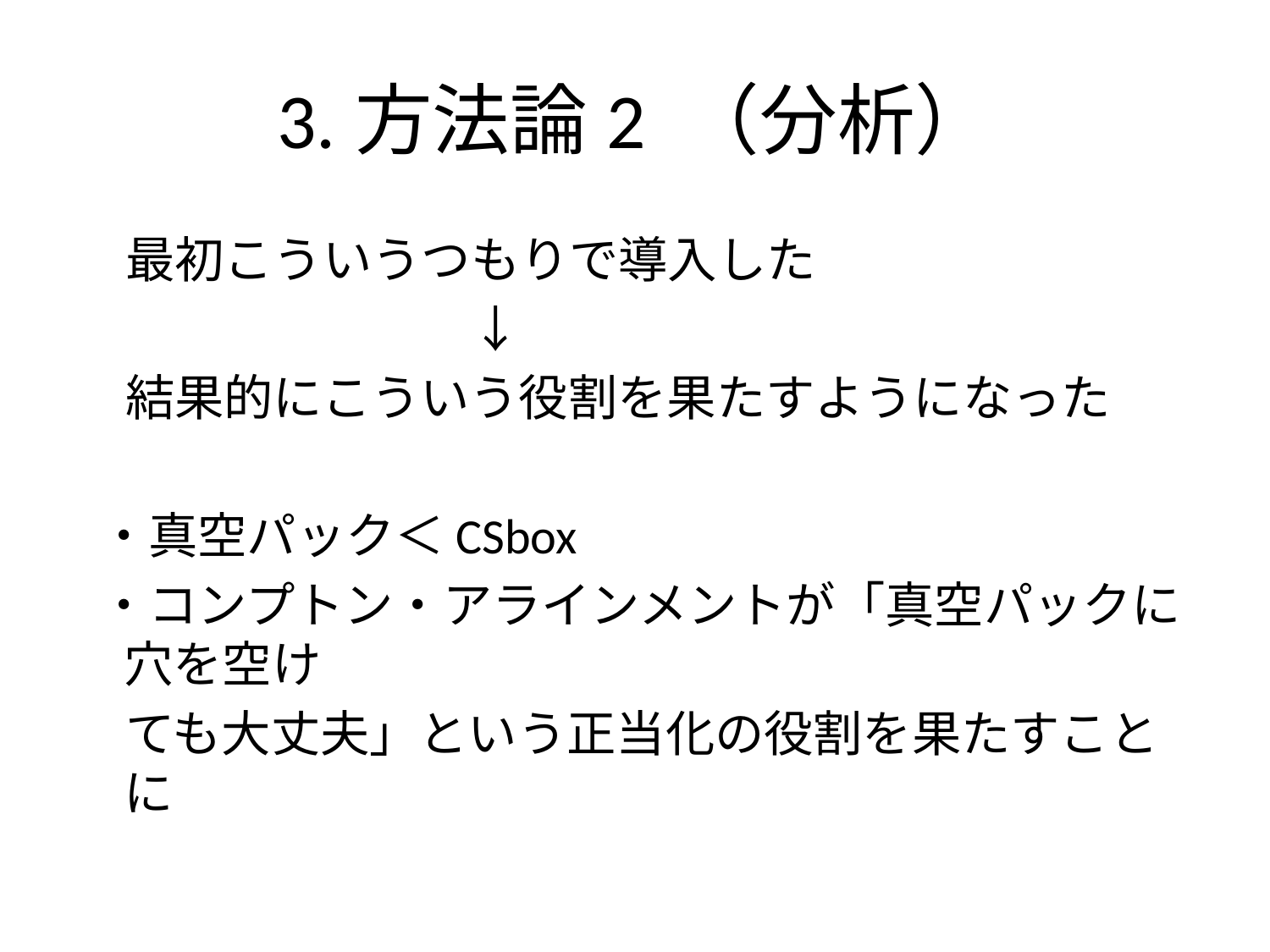

# 3.方法論2 （分析）
　最初こういうつもりで導入した
　　　　　　　　↓
　結果的にこういう役割を果たすようになった

 ・真空パック＜CSbox
 ・コンプトン・アラインメントが「真空パックに穴を空け
　ても大丈夫」という正当化の役割を果たすことに